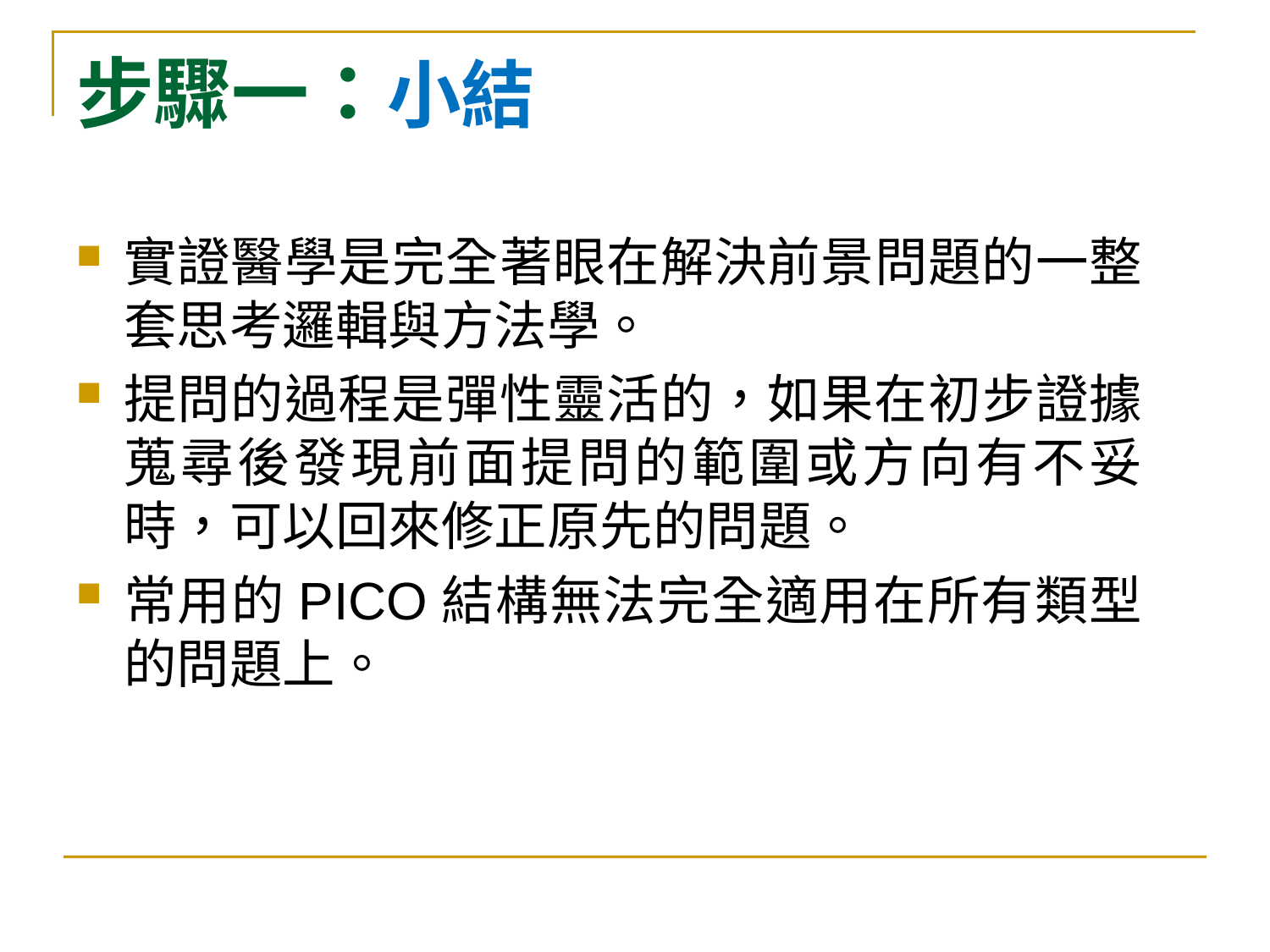

# 步驟一：小結
實證醫學是完全著眼在解決前景問題的一整套思考邏輯與方法學。
提問的過程是彈性靈活的，如果在初步證據蒐尋後發現前面提問的範圍或方向有不妥時，可以回來修正原先的問題。
常用的PICO結構無法完全適用在所有類型的問題上。